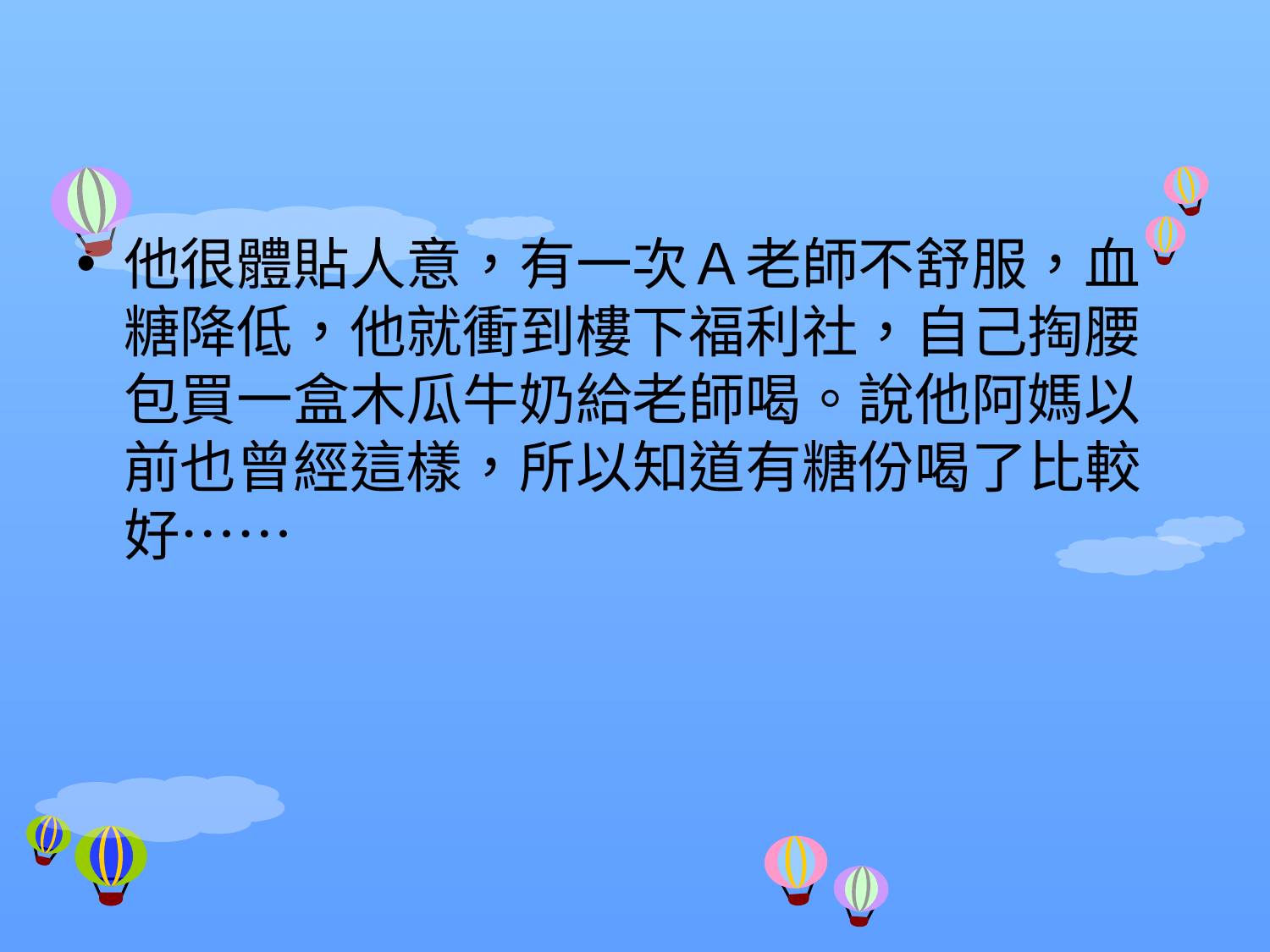

#
他很體貼人意，有一次Ａ老師不舒服，血糖降低，他就衝到樓下福利社，自己掏腰包買一盒木瓜牛奶給老師喝。說他阿媽以前也曾經這樣，所以知道有糖份喝了比較好……